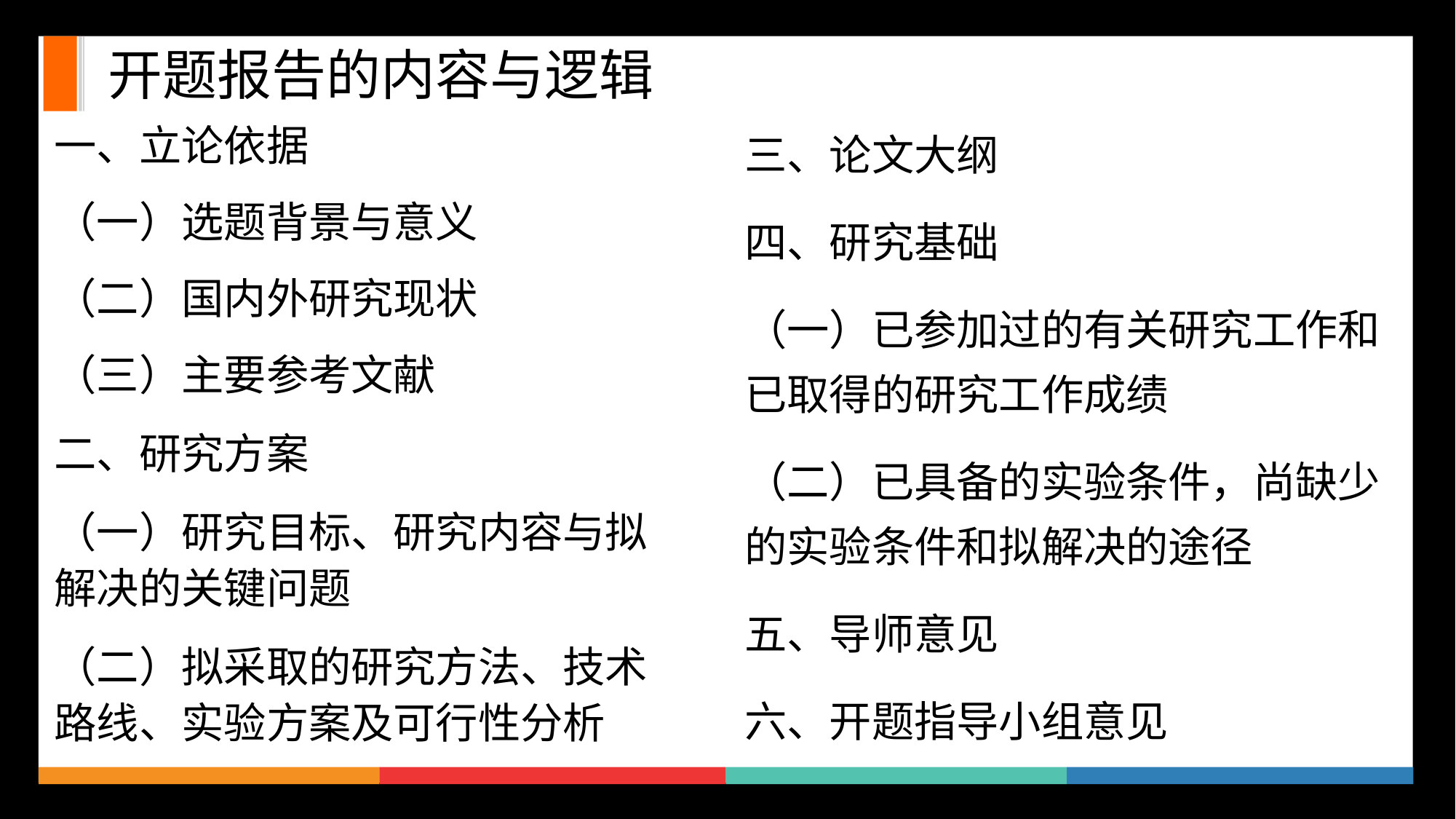

# 开题报告的内容与逻辑
三、论文大纲
四、研究基础
（一）已参加过的有关研究工作和已取得的研究工作成绩
（二）已具备的实验条件，尚缺少的实验条件和拟解决的途径
五、导师意见
六、开题指导小组意见
一、立论依据
（一）选题背景与意义
（二）国内外研究现状
（三）主要参考文献
二、研究方案
（一）研究目标、研究内容与拟解决的关键问题
（二）拟采取的研究方法、技术路线、实验方案及可行性分析